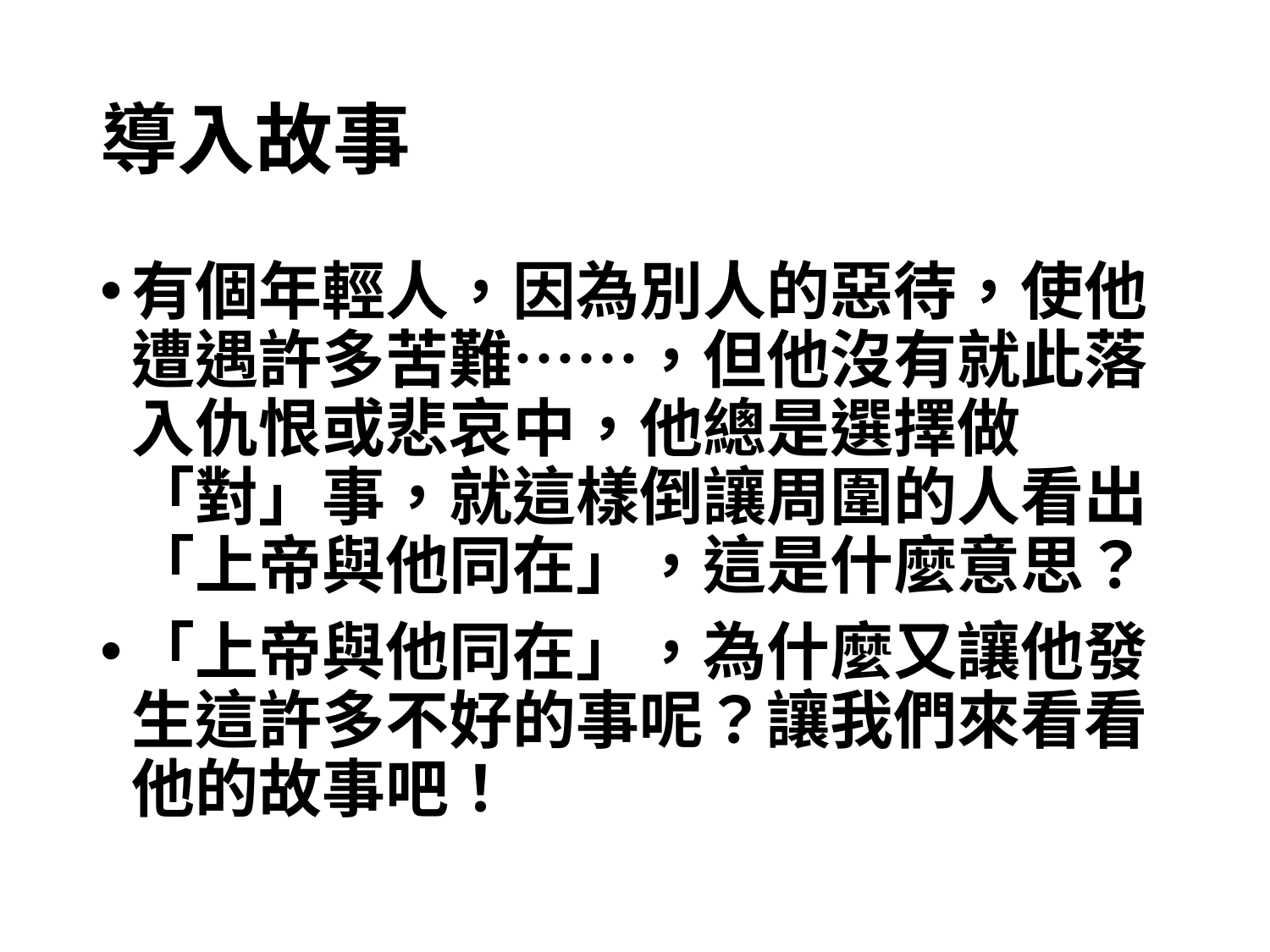

# 導入故事
有個年輕人，因為別人的惡待，使他遭遇許多苦難……，但他沒有就此落入仇恨或悲哀中，他總是選擇做「對」事，就這樣倒讓周圍的人看出「上帝與他同在」，這是什麼意思？
「上帝與他同在」，為什麼又讓他發生這許多不好的事呢？讓我們來看看他的故事吧！